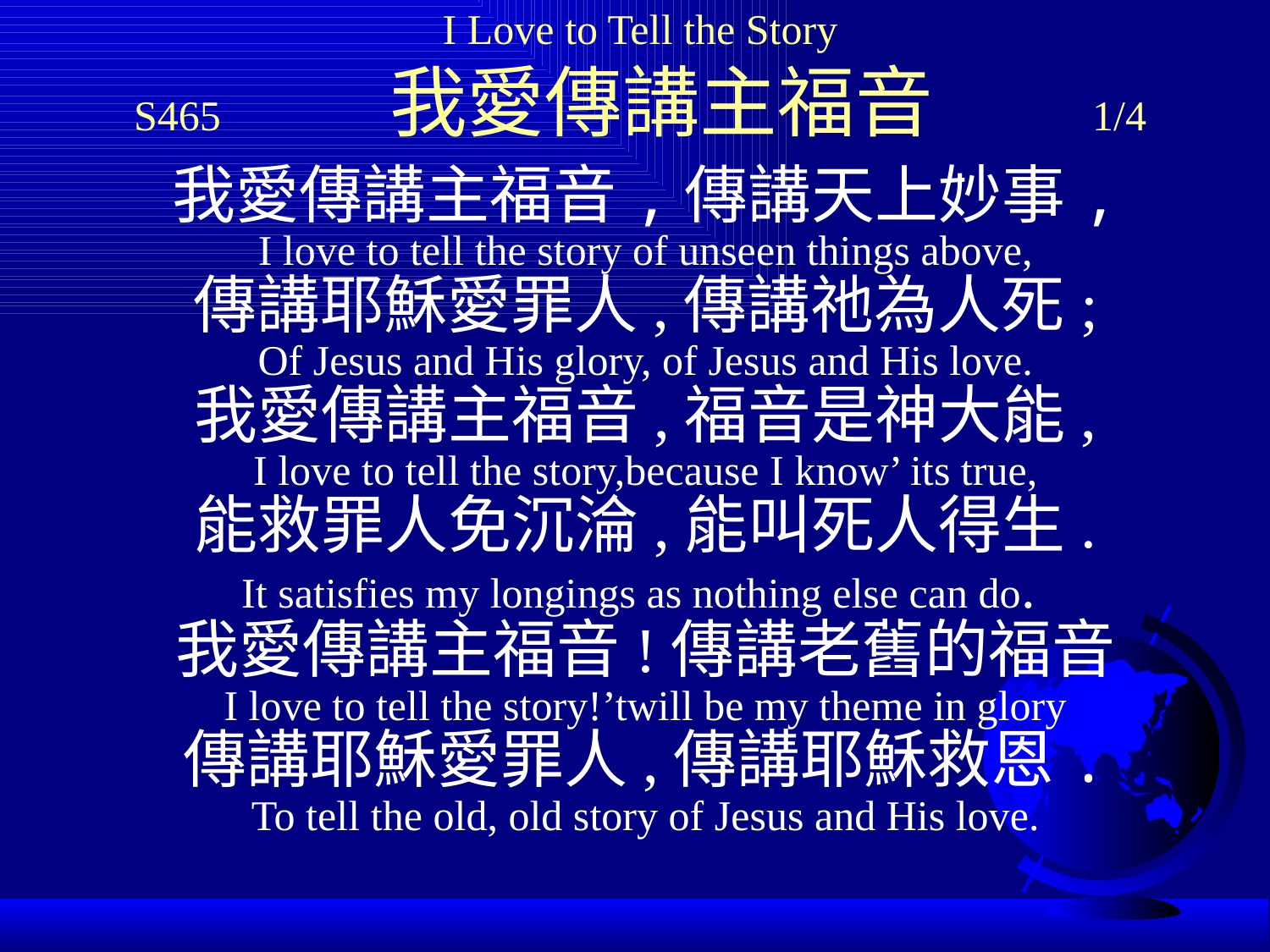

# I Love to Tell the Story S465               我愛傳講主福音　     1/4
我愛傳講主福音,傳講天上妙事,
I love to tell the story of unseen things above,
傳講耶穌愛罪人,傳講祂為人死;
Of Jesus and His glory, of Jesus and His love.
我愛傳講主福音,福音是神大能,
I love to tell the story,because I know’ its true,
能救罪人免沉淪,能叫死人得生.
It satisfies my longings as nothing else can do.
我愛傳講主福音!傳講老舊的福音
I love to tell the story!’twill be my theme in glory
傳講耶穌愛罪人,傳講耶穌救恩.
To tell the old, old story of Jesus and His love.